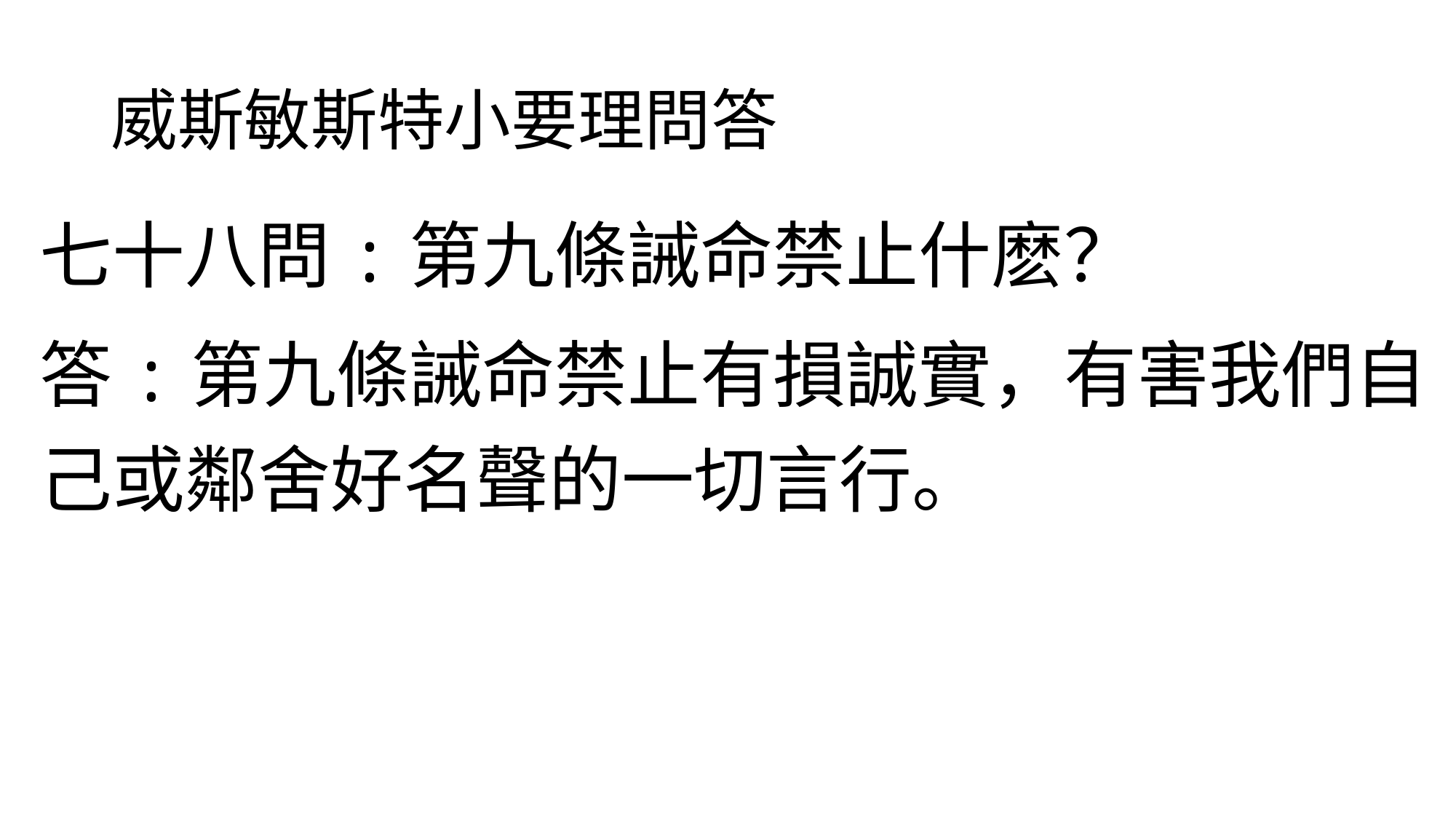

# 威斯敏斯特小要理問答
七十八問:第九條誡命禁止什麽？
答:第九條誡命禁止有損誠實，有害我們自己或鄰舍好名聲的一切言行。